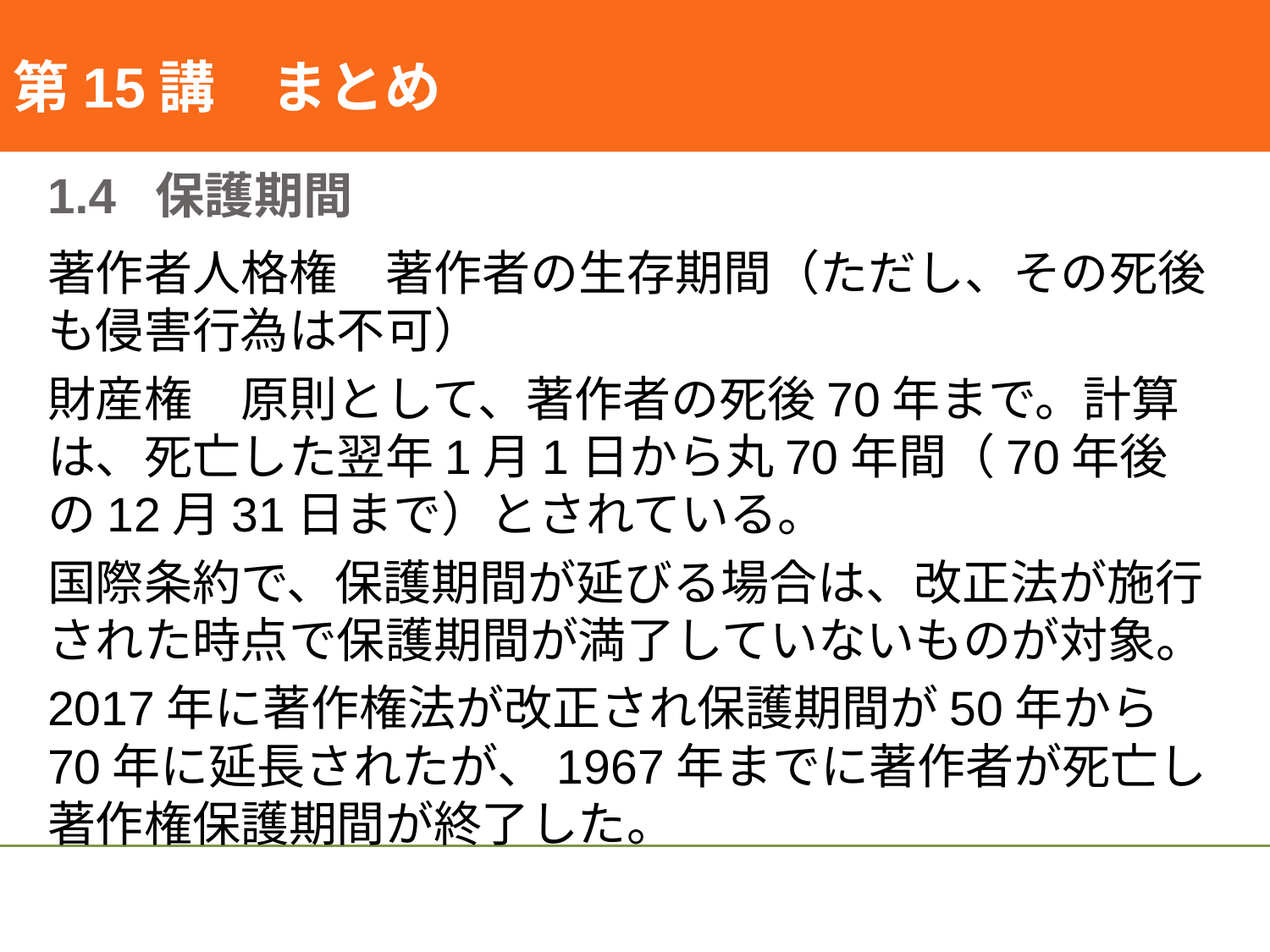

#
第15講　まとめ
1.4  保護期間
著作者人格権　著作者の生存期間（ただし、その死後も侵害行為は不可）
財産権　原則として、著作者の死後70年まで。計算は、死亡した翌年1月1日から丸70年間（70年後の12月31日まで）とされている。
国際条約で、保護期間が延びる場合は、改正法が施行された時点で保護期間が満了していないものが対象。
2017年に著作権法が改正され保護期間が50年から70年に延長されたが、1967年までに著作者が死亡し著作権保護期間が終了した。